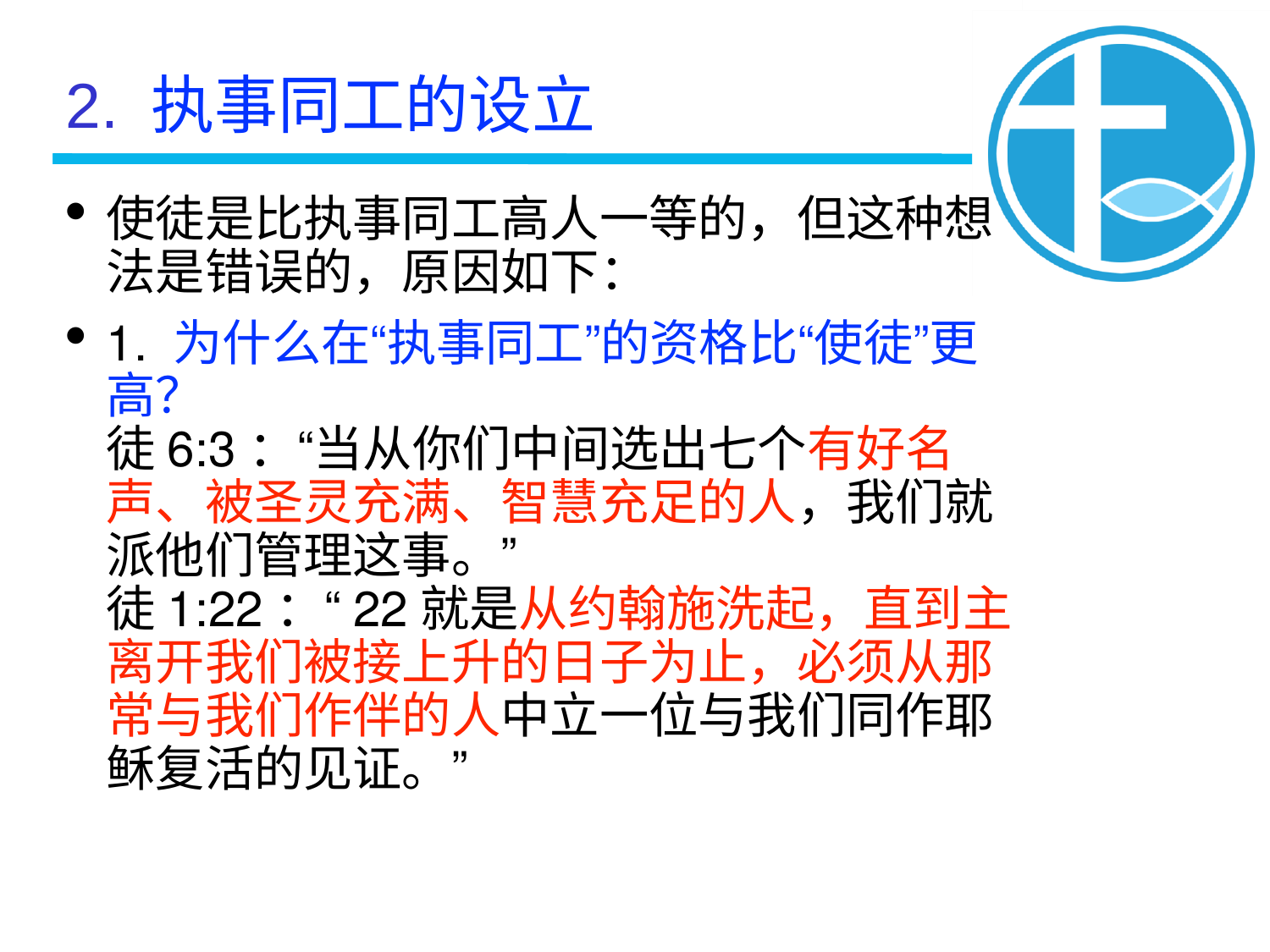

2. 执事同工的设立
使徒是比执事同工高人一等的，但这种想法是错误的，原因如下：
1. 为什么在“执事同工”的资格比“使徒”更高？
徒6:3：“当从你们中间选出七个有好名声、被圣灵充满、智慧充足的人，我们就派他们管理这事。”
徒1:22：“22就是从约翰施洗起，直到主离开我们被接上升的日子为止，必须从那常与我们作伴的人中立一位与我们同作耶稣复活的见证。”